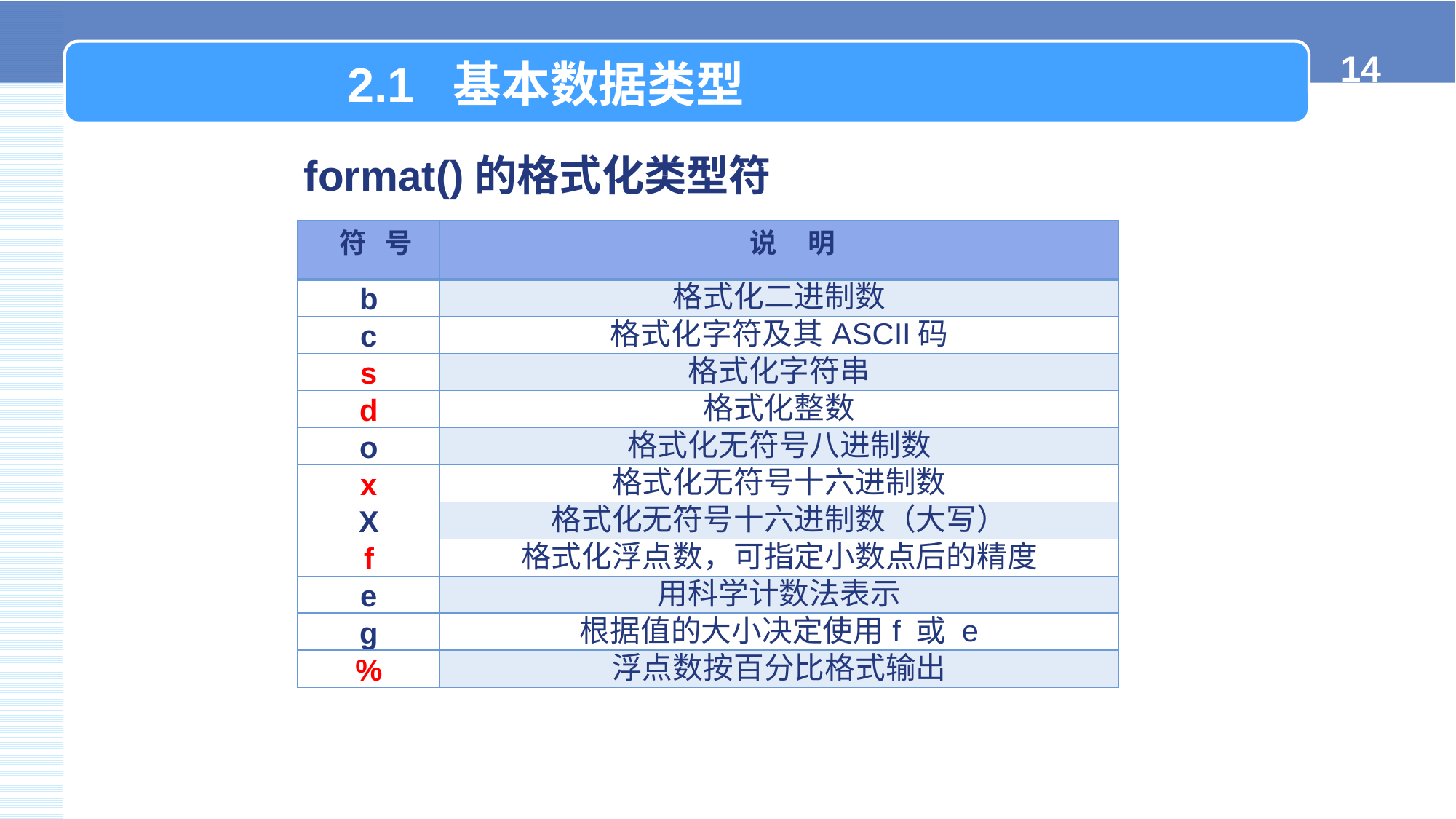

2.1  基本数据类型
 format()的格式化类型符
| 符   号 | 说     明 |
| --- | --- |
| b | 格式化二进制数 |
| c | 格式化字符及其ASCII码 |
| s | 格式化字符串 |
| d | 格式化整数 |
| o | 格式化无符号八进制数 |
| x | 格式化无符号十六进制数 |
| X | 格式化无符号十六进制数（大写） |
| f | 格式化浮点数，可指定小数点后的精度 |
| e | 用科学计数法表示 |
| g | 根据值的大小决定使用f 或 e |
| % | 浮点数按百分比格式输出 |